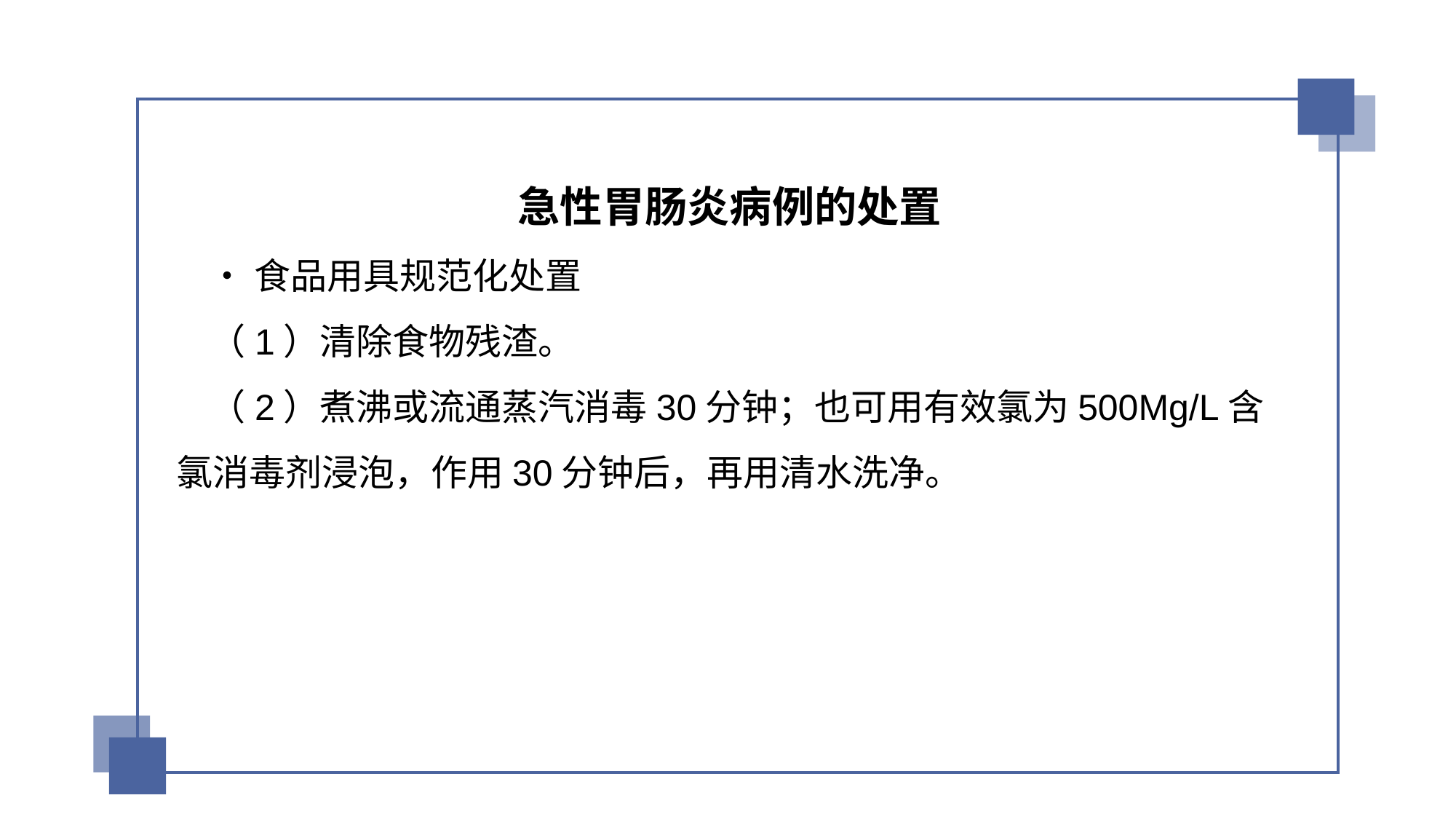

北京市朝阳区疾病预防控制中心

急性胃肠炎病例的处置
    •食品用具规范化处置
   （1）清除食物残渣。
   （2）煮沸或流通蒸汽消毒30分钟；也可用有效氯为500Mg/L含氯消毒剂浸泡，作用30分钟后，再用清水洗净。